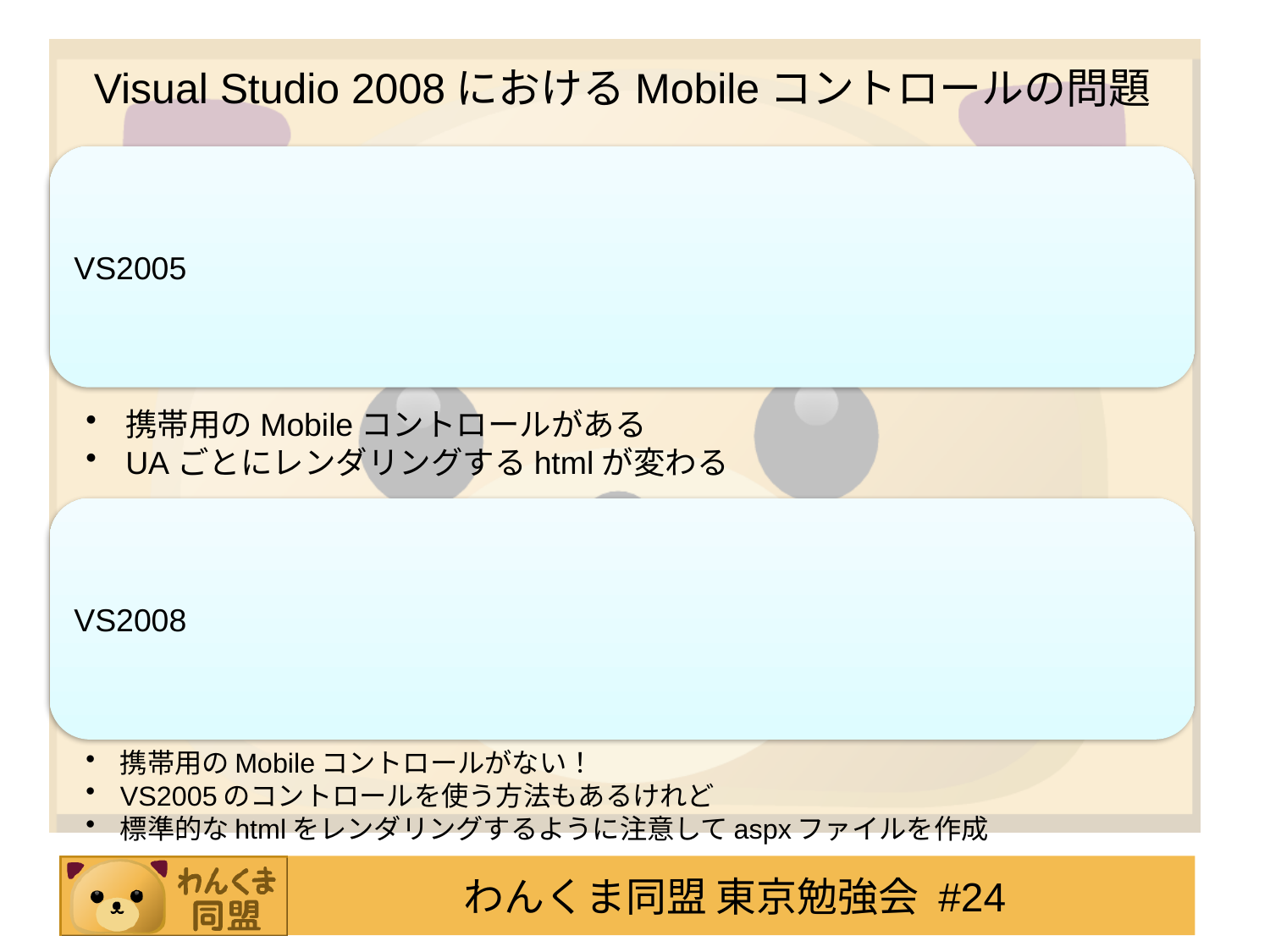

# Visual Studio 2008におけるMobileコントロールの問題
VS2005
携帯用のMobileコントロールがある
UAごとにレンダリングするhtmlが変わる
VS2008
携帯用のMobileコントロールがない！
VS2005のコントロールを使う方法もあるけれど
標準的なhtmlをレンダリングするように注意してaspxファイルを作成